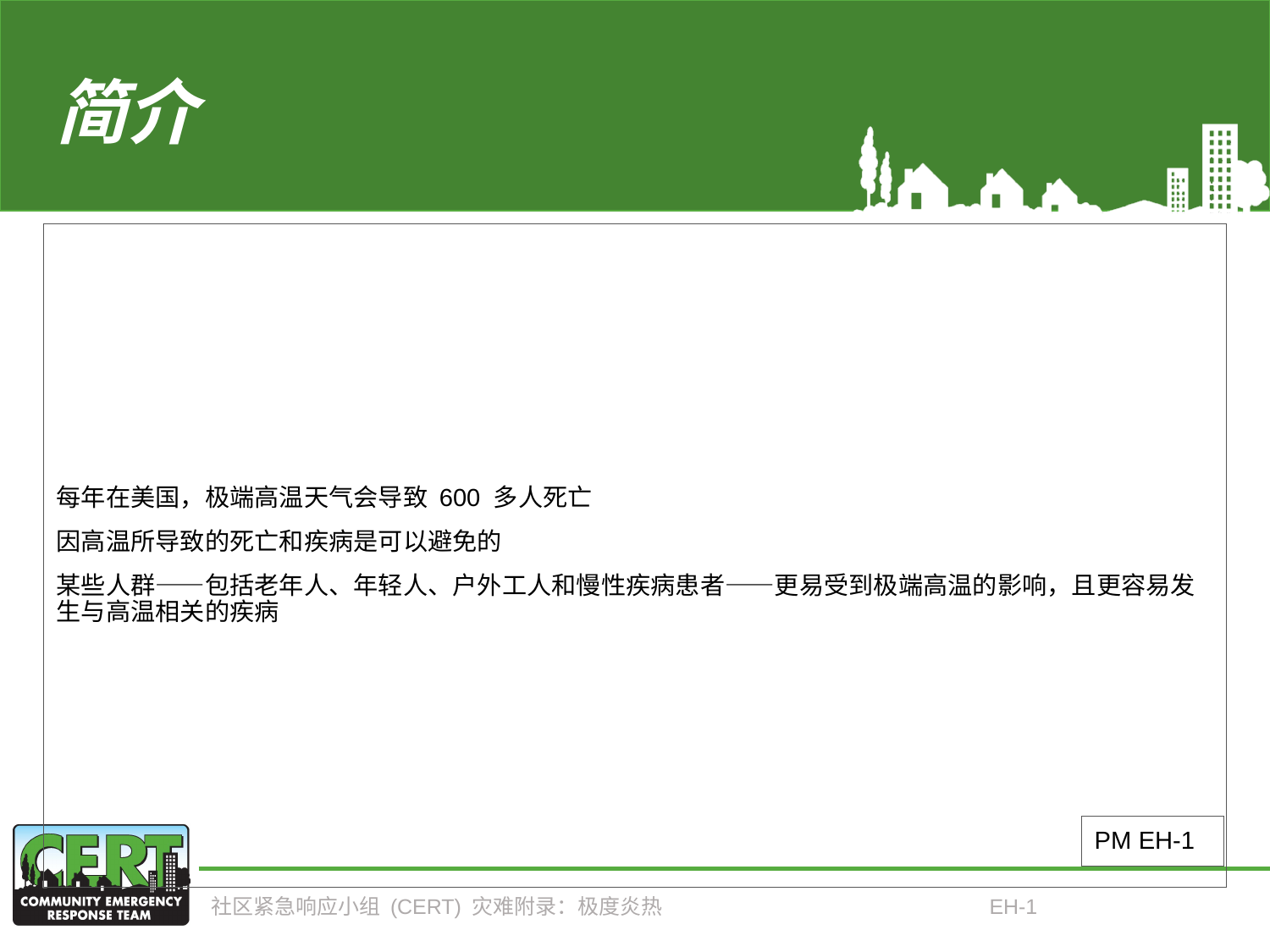

# 简介
每年在美国，极端高温天气会导致 600 多人死亡
因高温所导致的死亡和疾病是可以避免的
某些人群——包括老年人、年轻人、户外工人和慢性疾病患者——更易受到极端高温的影响，且更容易发生与高温相关的疾病
PM EH-1
社区紧急响应小组 (CERT) 灾难附录：极度炎热
EH-1